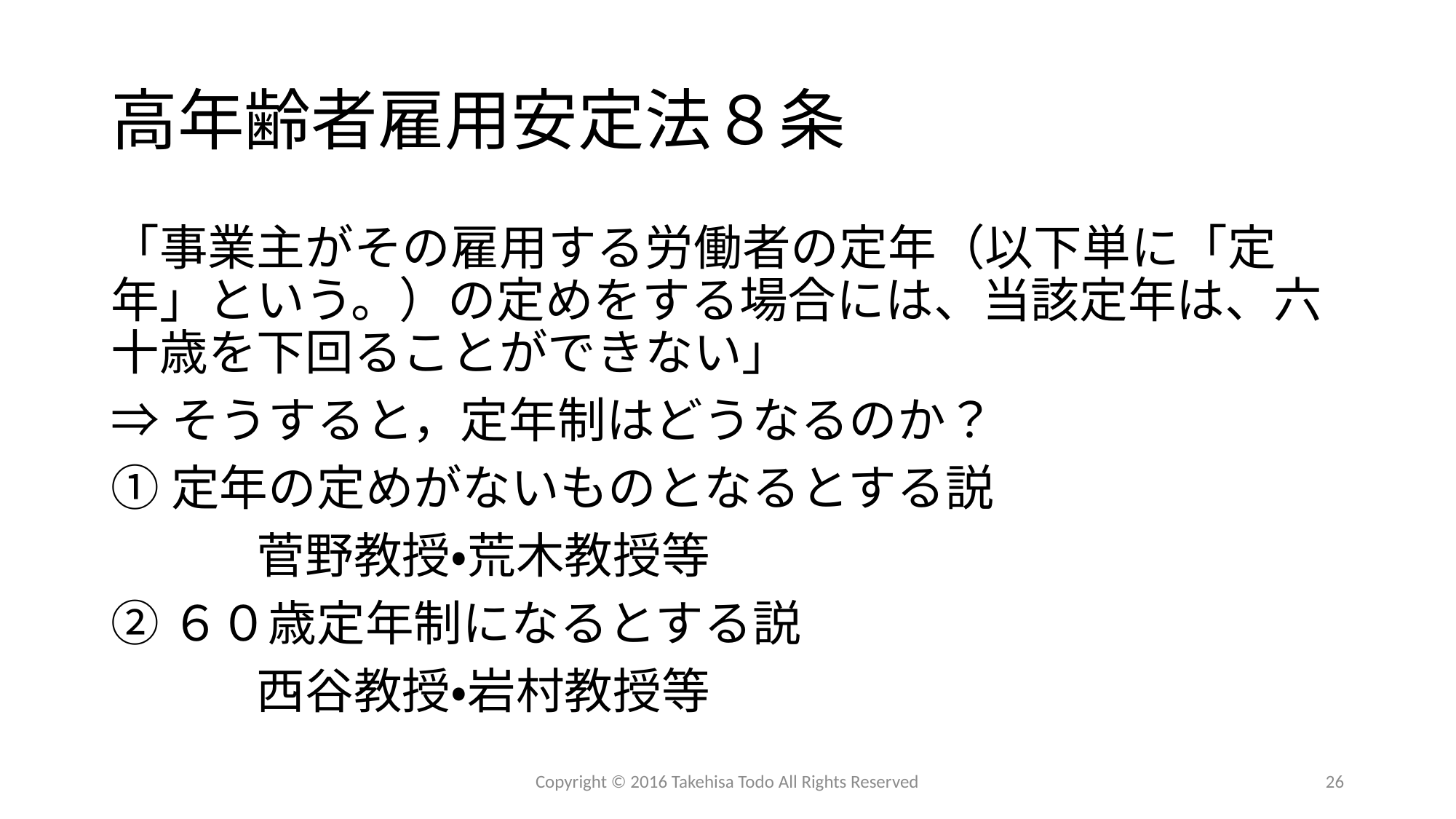

# 高年齢者雇用安定法８条
「事業主がその雇用する労働者の定年（以下単に「定年」という。）の定めをする場合には、当該定年は、六十歳を下回ることができない」
⇒そうすると，定年制はどうなるのか？
①定年の定めがないものとなるとする説
　　　菅野教授・荒木教授等
②６０歳定年制になるとする説
　　　西谷教授・岩村教授等
Copyright © 2016 Takehisa Todo All Rights Reserved
26